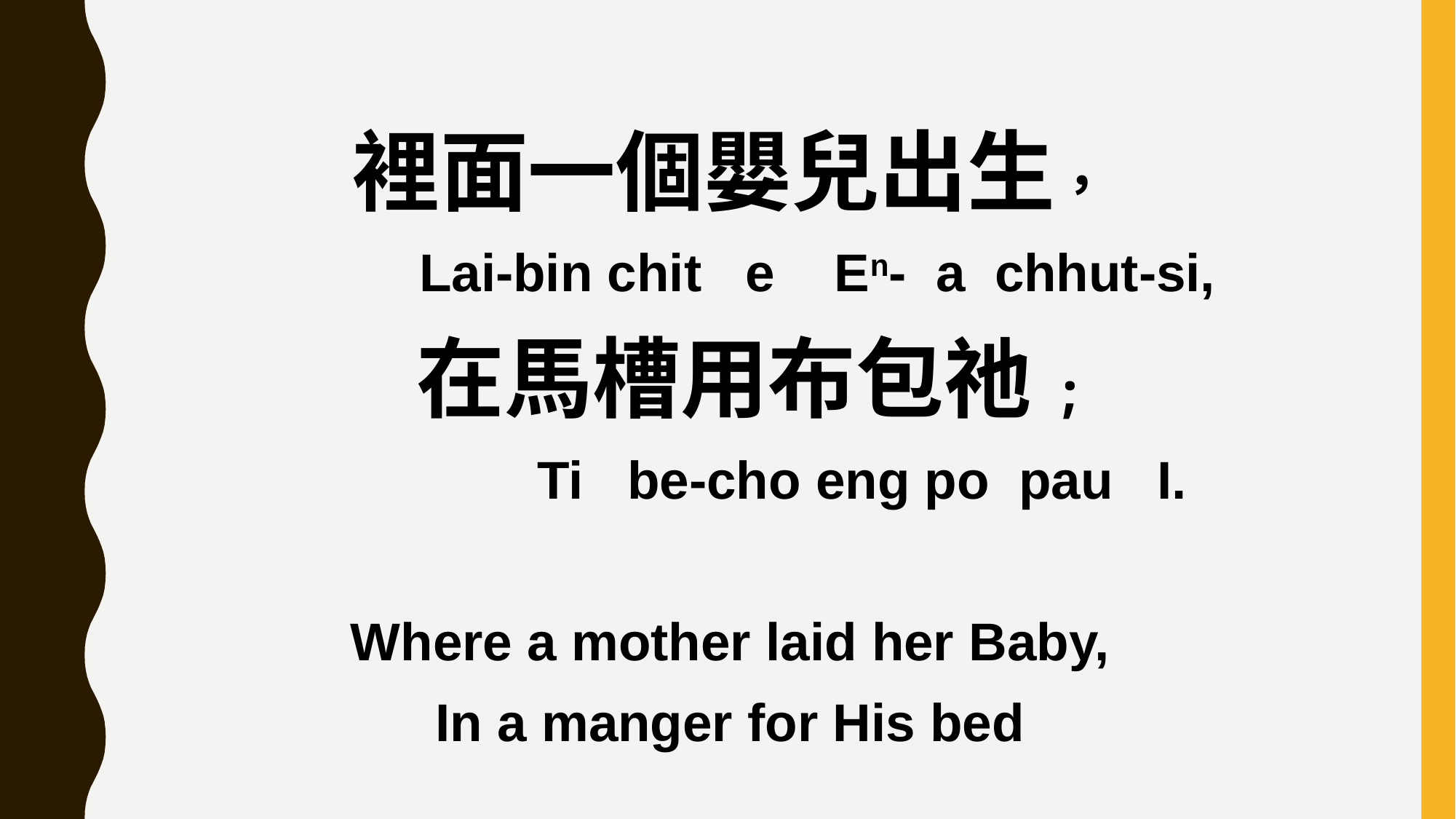

裡面一個嬰兒出生，
               Lai-bin chit   e    En-  a  chhut-si,
 在馬槽用布包祂;
                       Ti   be-cho eng po  pau   I.

Where a mother laid her Baby,
In a manger for His bed